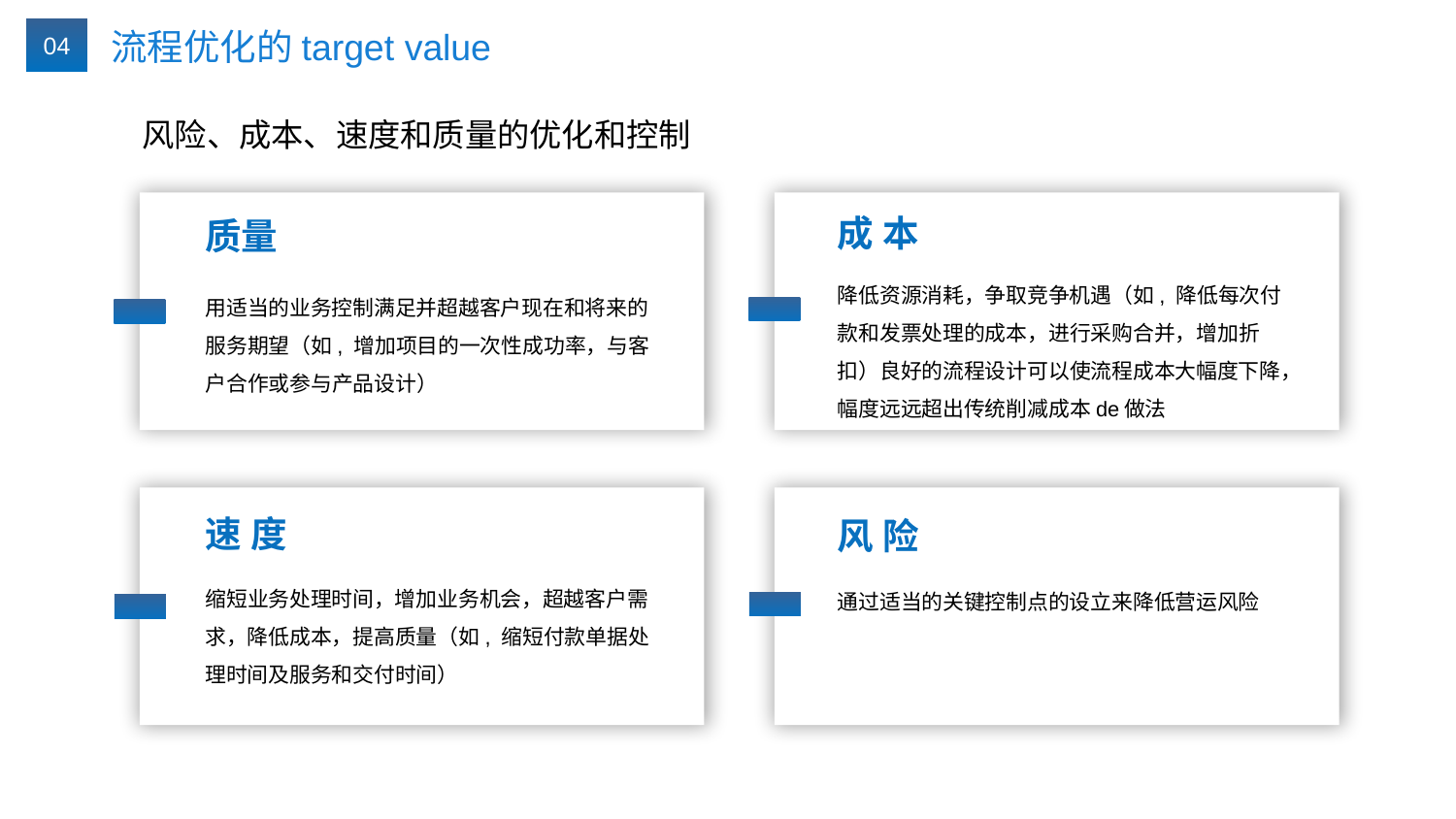

04
流程优化的target value
风险、成本、速度和质量的优化和控制

成本
质量
降低资源消耗，争取竞争机遇（如, 降低每次付款和发票处理的成本，进行采购合并，增加折扣）良好的流程设计可以使流程成本大幅度下降，幅度远远超出传统削减成本de做法
用适当的业务控制满足并超越客户现在和将来的服务期望（如, 增加项目的一次性成功率，与客户合作或参与产品设计）

速度
风险
缩短业务处理时间，增加业务机会，超越客户需求，降低成本，提高质量（如, 缩短付款单据处理时间及服务和交付时间）
通过适当的关键控制点的设立来降低营运风险